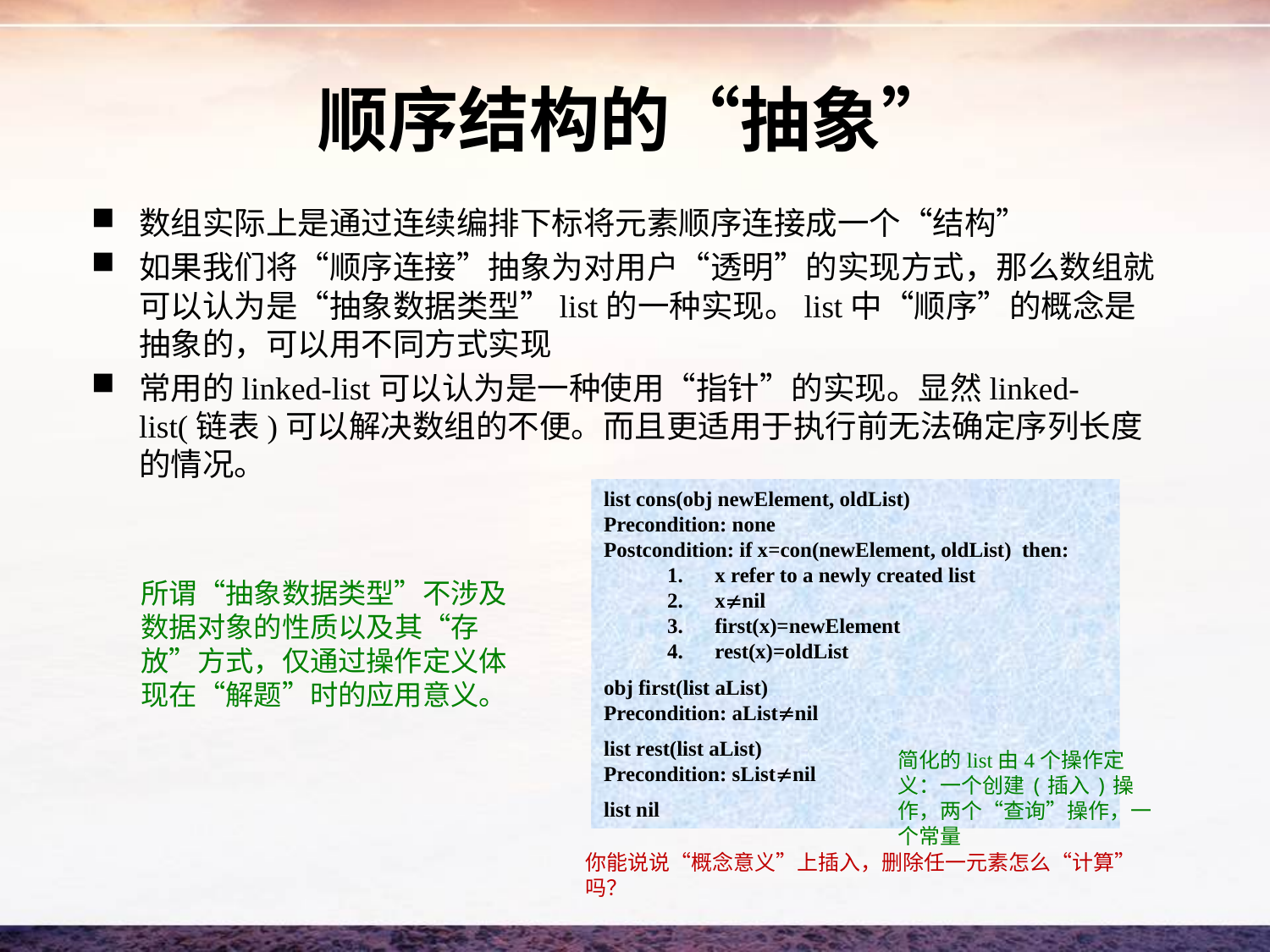

# 顺序结构的“抽象”
数组实际上是通过连续编排下标将元素顺序连接成一个“结构”
如果我们将“顺序连接”抽象为对用户“透明”的实现方式，那么数组就可以认为是“抽象数据类型”list的一种实现。list中“顺序”的概念是抽象的，可以用不同方式实现
常用的linked-list可以认为是一种使用“指针”的实现。显然linked-list(链表)可以解决数组的不便。而且更适用于执行前无法确定序列长度的情况。
list cons(obj newElement, oldList)
Precondition: none
Postcondition: if x=con(newElement, oldList)  then:
x refer to a newly created list
x≠nil
first(x)=newElement
rest(x)=oldList
obj first(list aList)
Precondition: aList≠nil
list rest(list aList)
Precondition: sList≠nil
list nil
简化的list由4个操作定义：一个创建(插入)操作，两个“查询”操作，一个常量
所谓“抽象数据类型”不涉及数据对象的性质以及其“存放”方式，仅通过操作定义体现在“解题”时的应用意义。
你能说说“概念意义”上插入，删除任一元素怎么“计算”吗？